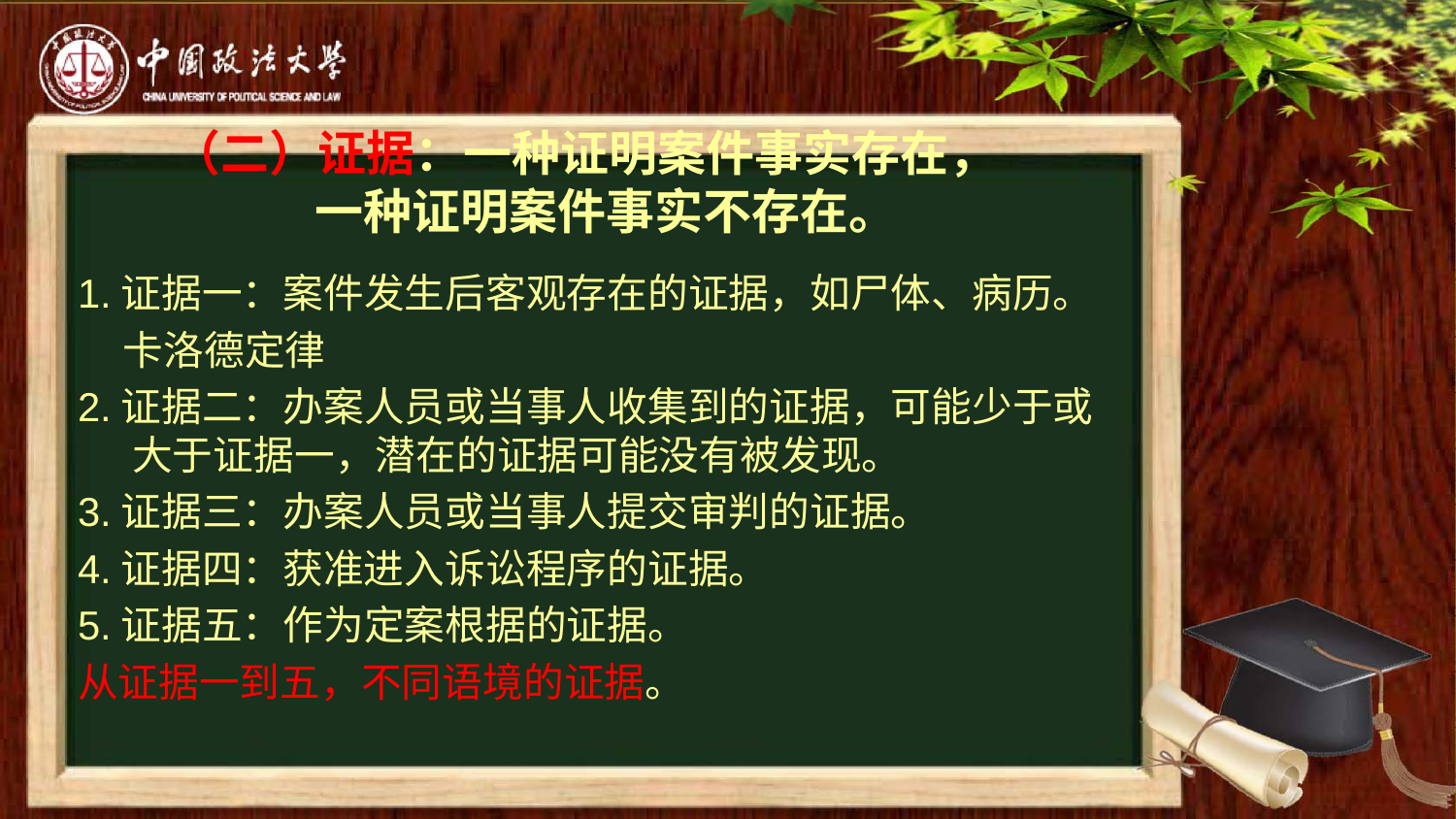

# （二）证据：一种证明案件事实存在， 一种证明案件事实不存在。
1.证据一：案件发生后客观存在的证据，如尸体、病历。
    卡洛德定律
2.证据二：办案人员或当事人收集到的证据，可能少于或大于证据一，潜在的证据可能没有被发现。
3.证据三：办案人员或当事人提交审判的证据。
4.证据四：获准进入诉讼程序的证据。
5.证据五：作为定案根据的证据。
从证据一到五，不同语境的证据。